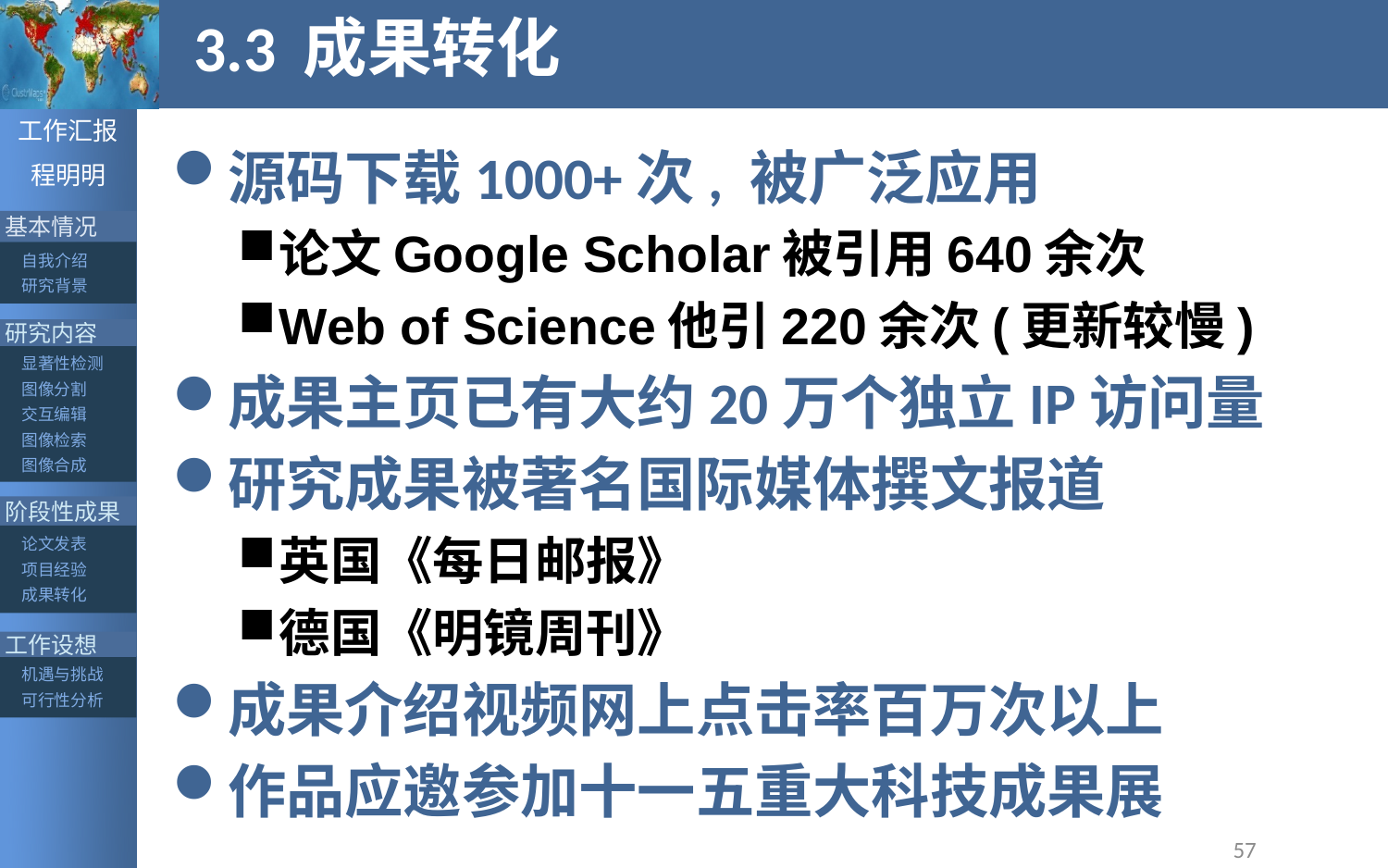

# 3.3 成果转化
源码下载1000+次, 被广泛应用
论文Google Scholar被引用640余次
Web of Science他引220余次(更新较慢)
成果主页已有大约20万个独立IP访问量
研究成果被著名国际媒体撰文报道
英国《每日邮报》
德国《明镜周刊》
成果介绍视频网上点击率百万次以上
作品应邀参加十一五重大科技成果展

57